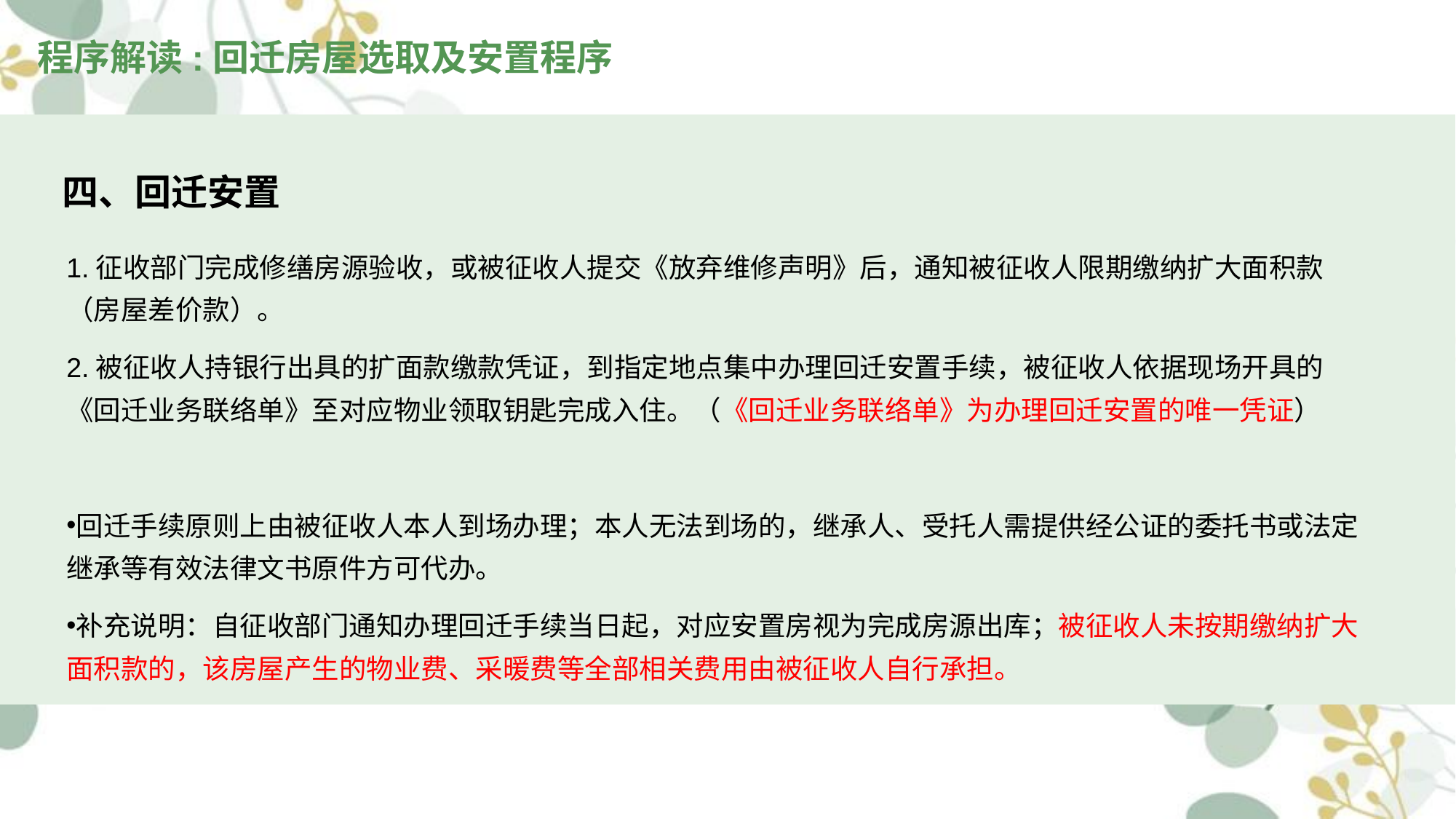

程序解读:回迁房屋选取及安置程序

# 四、回迁安置
1.征收部门完成修缮房源验收，或被征收人提交《放弃维修声明》后，通知被征收人限期缴纳扩大面积款（房屋差价款）。
2.被征收人持银行出具的扩面款缴款凭证，到指定地点集中办理回迁安置手续，被征收人依据现场开具的《回迁业务联络单》至对应物业领取钥匙完成入住。（《回迁业务联络单》为办理回迁安置的唯一凭证）

回迁手续原则上由被征收人本人到场办理；本人无法到场的，继承人、受托人需提供经公证的委托书或法定继承等有效法律文书原件方可代办。
补充说明：自征收部门通知办理回迁手续当日起，对应安置房视为完成房源出库；被征收人未按期缴纳扩大面积款的，该房屋产生的物业费、采暖费等全部相关费用由被征收人自行承担。